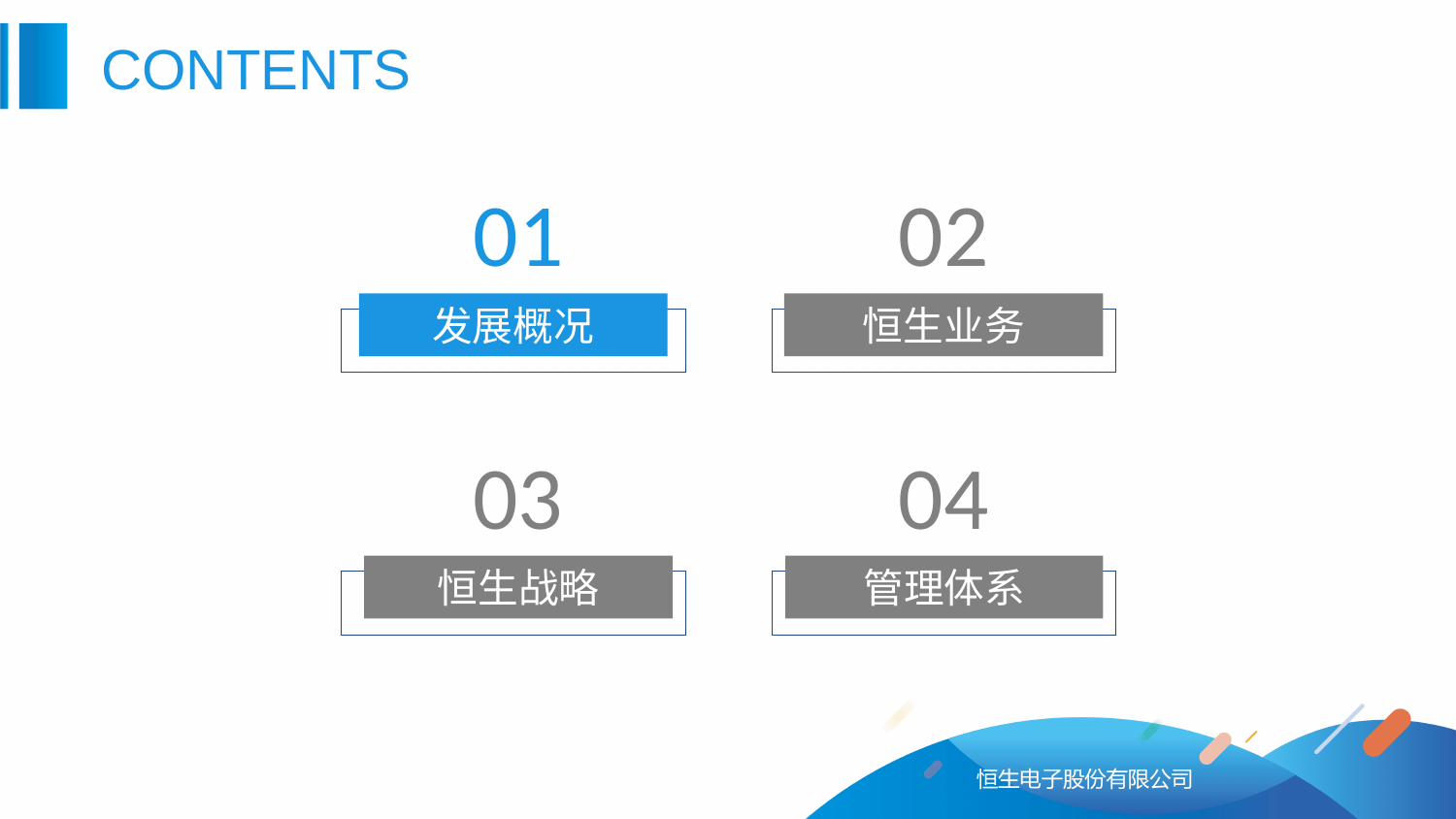

CONTENTS
01
发展概况

02
恒生业务

03
恒生战略

04
管理体系